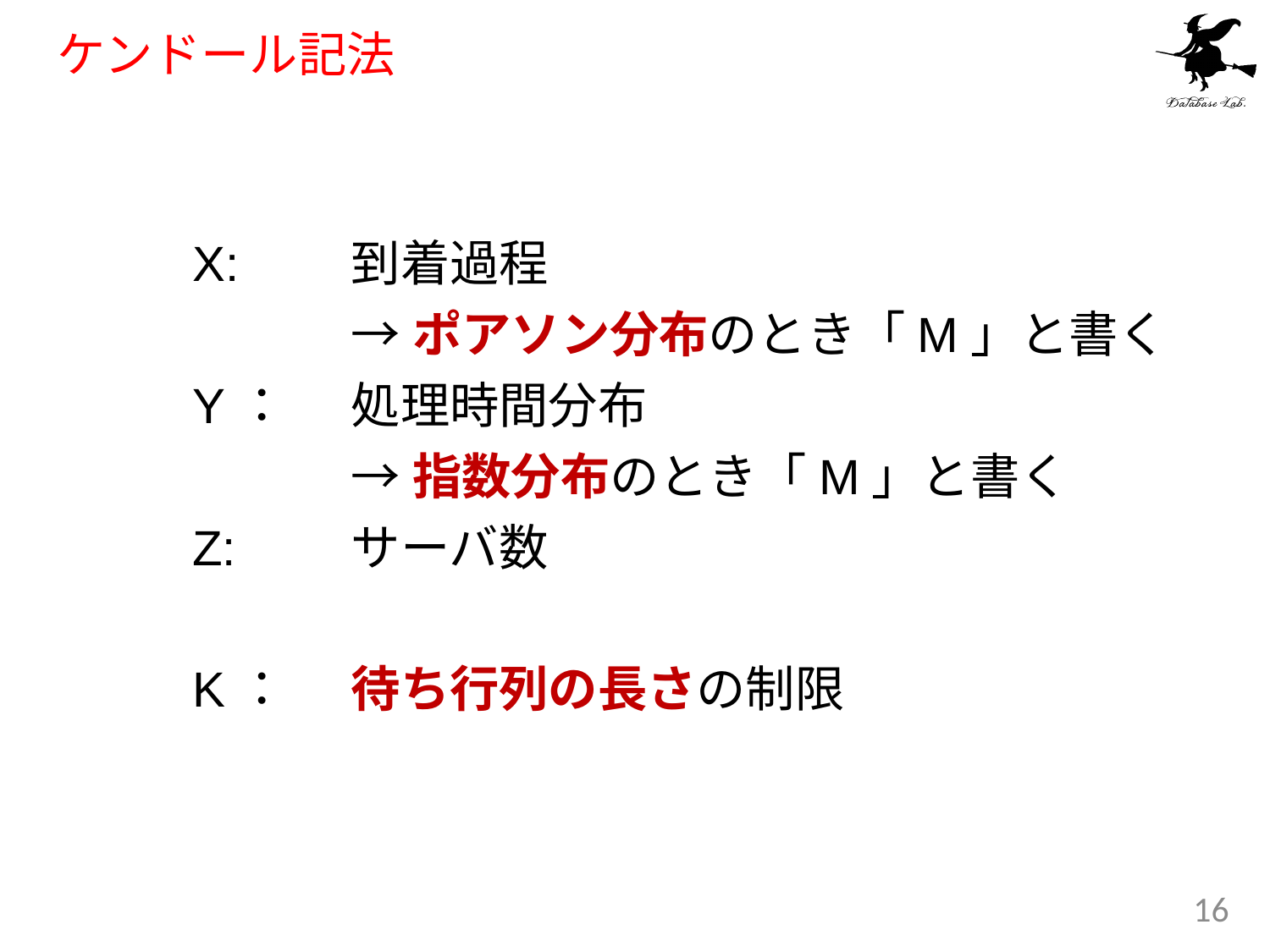

# ケンドール記法
X:	到着過程
		→ポアソン分布のとき「M」と書く
Y：	処理時間分布
		→指数分布のとき「M」と書く
Z:	サーバ数

K：	待ち行列の長さの制限

16